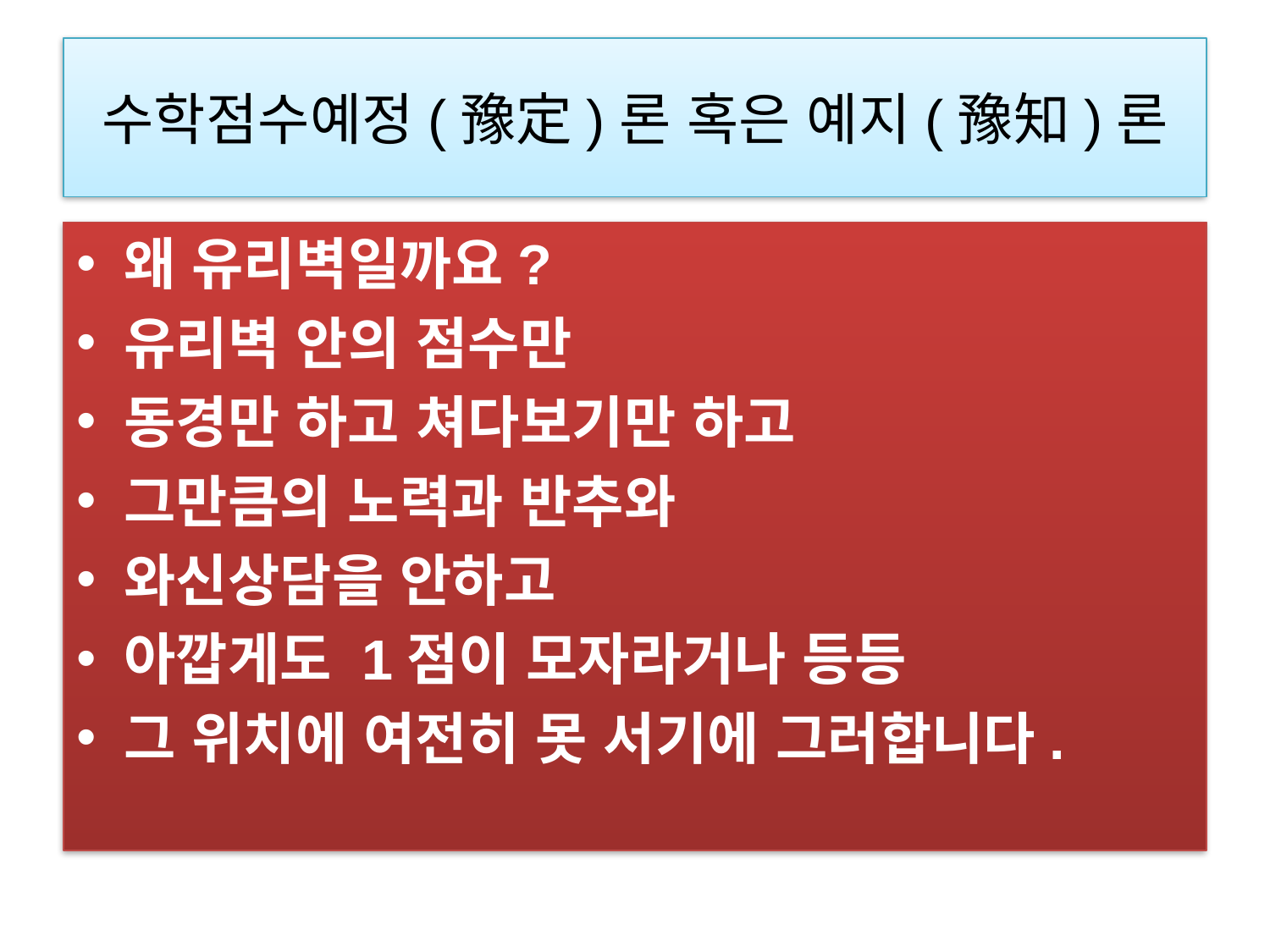

# 수학점수예정(豫定)론 혹은 예지(豫知)론
왜 유리벽일까요?
유리벽 안의 점수만
동경만 하고 쳐다보기만 하고
그만큼의 노력과 반추와
와신상담을 안하고
아깝게도 1점이 모자라거나 등등
그 위치에 여전히 못 서기에 그러합니다.